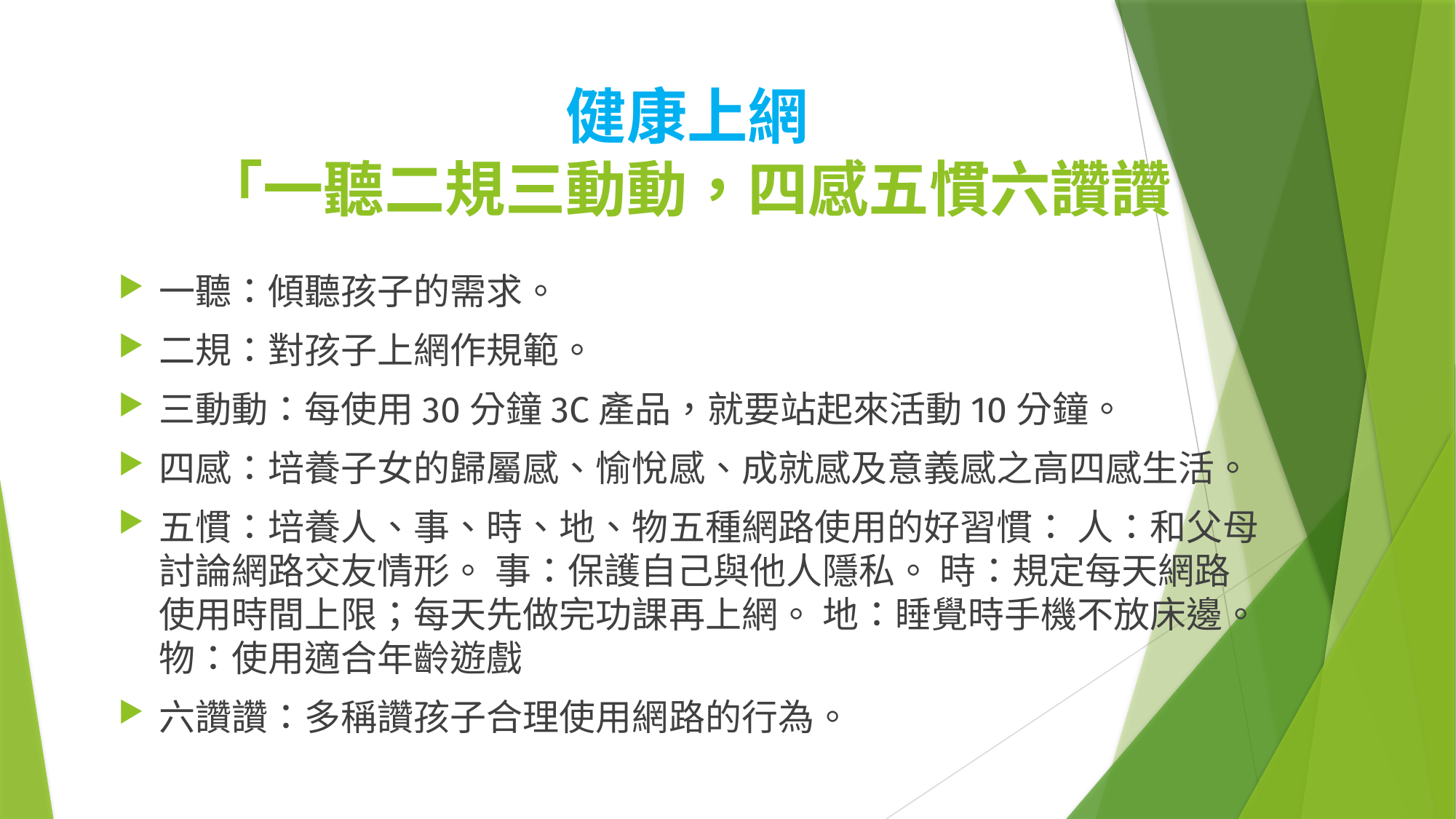

# 健康上網 「一聽二規三動動，四感五慣六讚讚
一聽：傾聽孩子的需求。
二規：對孩子上網作規範。
三動動：每使用30分鐘3C產品，就要站起來活動10分鐘。
四感：培養子女的歸屬感、愉悅感、成就感及意義感之高四感生活。
五慣：培養人、事、時、地、物五種網路使用的好習慣： 人：和父母討論網路交友情形。 事：保護自己與他人隱私。 時：規定每天網路使用時間上限；每天先做完功課再上網。 地：睡覺時手機不放床邊。 物：使用適合年齡遊戲
六讚讚：多稱讚孩子合理使用網路的行為。